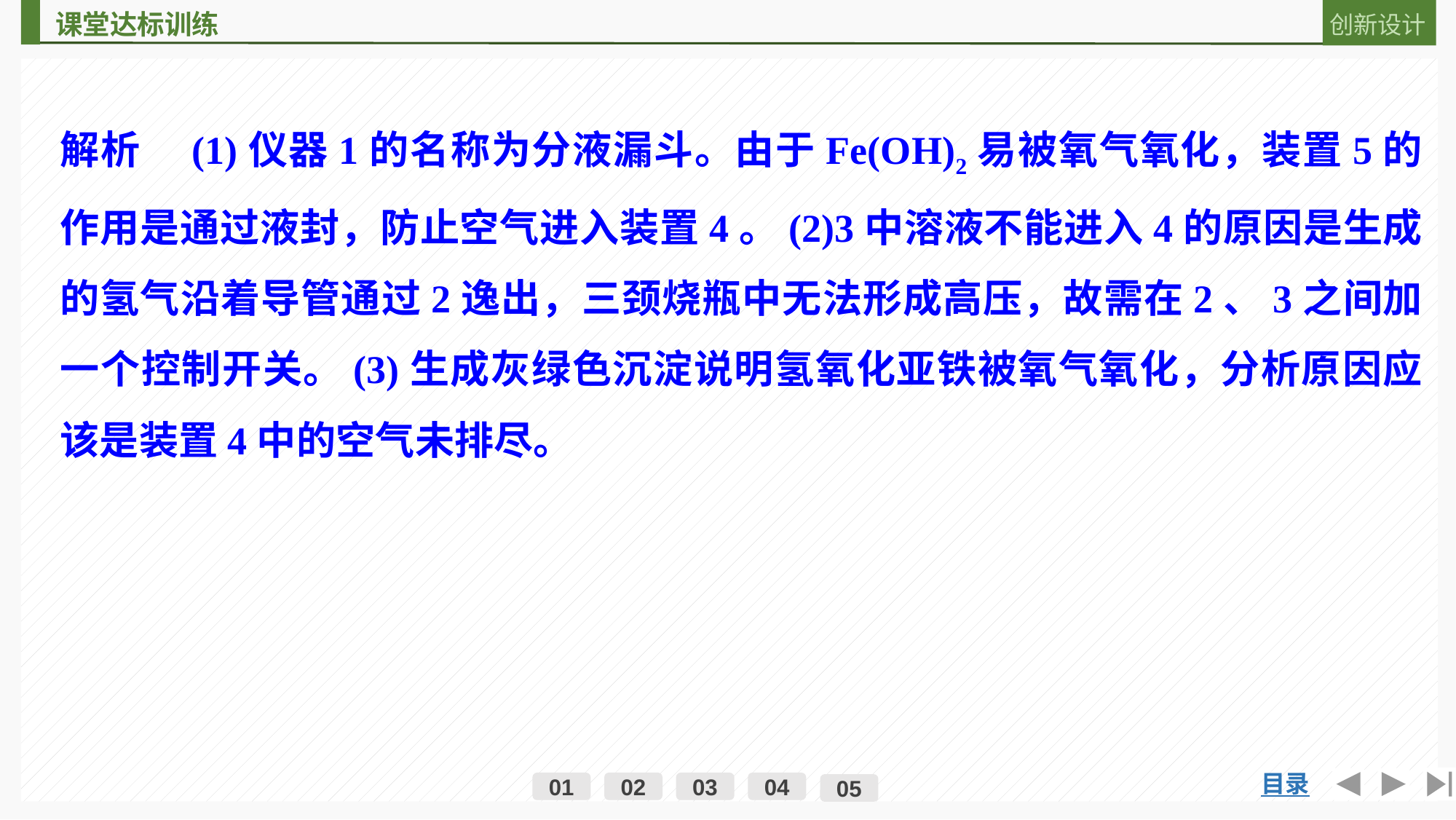

解析　(1)仪器1的名称为分液漏斗。由于Fe(OH)2易被氧气氧化，装置5的作用是通过液封，防止空气进入装置4。(2)3中溶液不能进入4的原因是生成的氢气沿着导管通过2逸出，三颈烧瓶中无法形成高压，故需在2、3之间加一个控制开关。(3)生成灰绿色沉淀说明氢氧化亚铁被氧气氧化，分析原因应该是装置4中的空气未排尽。